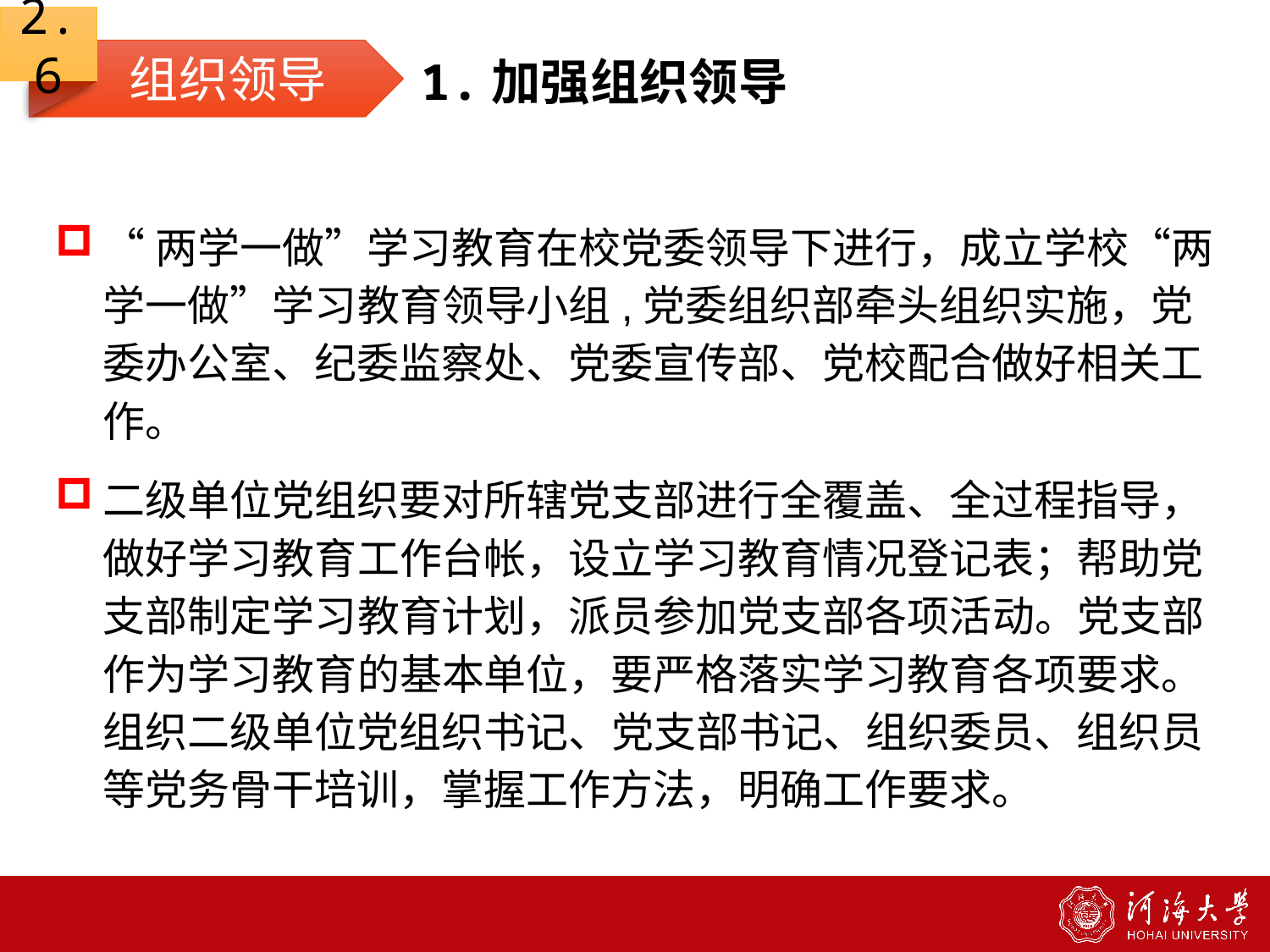

2.6

组织领导

1.加强组织领导
“两学一做”学习教育在校党委领导下进行，成立学校“两学一做”学习教育领导小组,党委组织部牵头组织实施，党委办公室、纪委监察处、党委宣传部、党校配合做好相关工作。
二级单位党组织要对所辖党支部进行全覆盖、全过程指导，做好学习教育工作台帐，设立学习教育情况登记表；帮助党支部制定学习教育计划，派员参加党支部各项活动。党支部作为学习教育的基本单位，要严格落实学习教育各项要求。组织二级单位党组织书记、党支部书记、组织委员、组织员等党务骨干培训，掌握工作方法，明确工作要求。